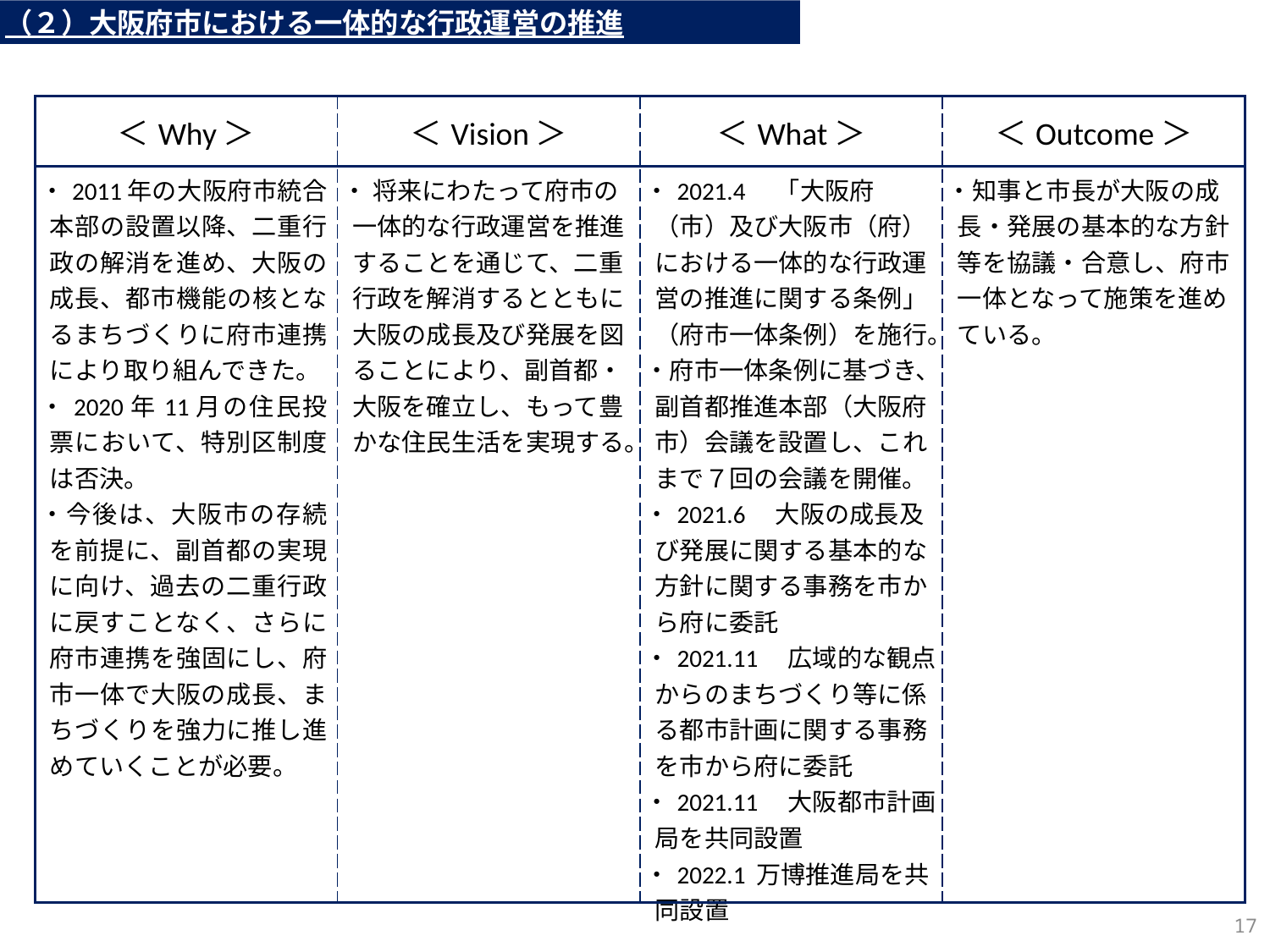

（２）大阪府市における一体的な行政運営の推進
| ＜Why＞ | ＜Vision＞ | ＜What＞ | ＜Outcome＞ |
| --- | --- | --- | --- |
| ・2011年の大阪府市統合本部の設置以降、二重行政の解消を進め、大阪の成長、都市機能の核となるまちづくりに府市連携により取り組んできた。 ・2020年11月の住民投票において、特別区制度は否決。 ・今後は、大阪市の存続を前提に、副首都の実現に向け、過去の二重行政に戻すことなく、さらに府市連携を強固にし、府市一体で大阪の成長、まちづくりを強力に推し進めていくことが必要。 | ・ 将来にわたって府市の一体的な行政運営を推進することを通じて、二重行政を解消するとともに大阪の成長及び発展を図ることにより、副首都・大阪を確立し、もって豊かな住民生活を実現する。 | ・2021.4　「大阪府（市）及び大阪市（府）における一体的な行政運営の推進に関する条例」（府市一体条例）を施行。 ・府市一体条例に基づき、副首都推進本部（大阪府市）会議を設置し、これまで７回の会議を開催。 ・2021.6　大阪の成長及び発展に関する基本的な方針に関する事務を市から府に委託 ・2021.11　広域的な観点からのまちづくり等に係る都市計画に関する事務を市から府に委託 ・2021.11　大阪都市計画局を共同設置 ・2022.1 万博推進局を共同設置 | ・知事と市長が大阪の成長・発展の基本的な方針等を協議・合意し、府市一体となって施策を進めている。 |
17